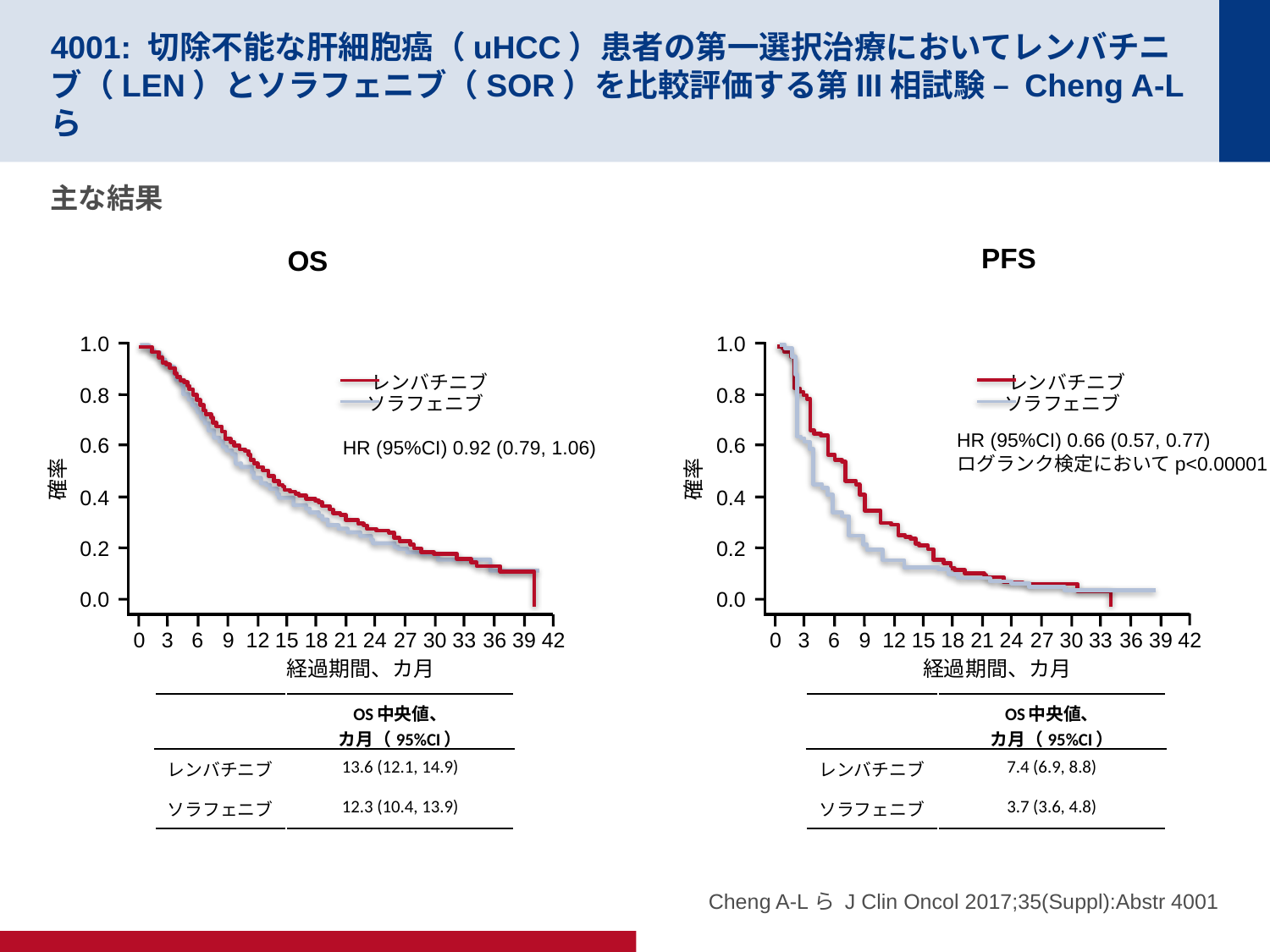

# 4001: 切除不能な肝細胞癌（uHCC）患者の第一選択治療においてレンバチニブ（LEN）とソラフェニブ（SOR）を比較評価する第III相試験 – Cheng A-Lら
主な結果
PFS
OS
1.0

レンバチニブ
0.8
ソラフェニブ

0.6
HR (95%CI) 0.92 (0.79, 1.06)

確率
0.4

0.2

0.0

9
12
15

18
21
24

27
30
33

36
39
42
0
3
6

経過期間、カ月
1.0

0.8

HR (95%CI) 0.66 (0.57, 0.77)
ログランク検定においてp<0.00001
0.6

確率
0.4

0.2

0.0

36
39
42

9
12
15

18
21
24

27
30
33
0
3
6

経過期間、カ月

レンバチニブ
ソラフェニブ
|  | OS中央値、 カ月（95%CI） |
| --- | --- |
| レンバチニブ | 7.4 (6.9, 8.8) |
| ソラフェニブ | 3.7 (3.6, 4.8) |
|  | OS中央値、 カ月（95%CI） |
| --- | --- |
| レンバチニブ | 13.6 (12.1, 14.9) |
| ソラフェニブ | 12.3 (10.4, 13.9) |
Cheng A-Lら J Clin Oncol 2017;35(Suppl):Abstr 4001